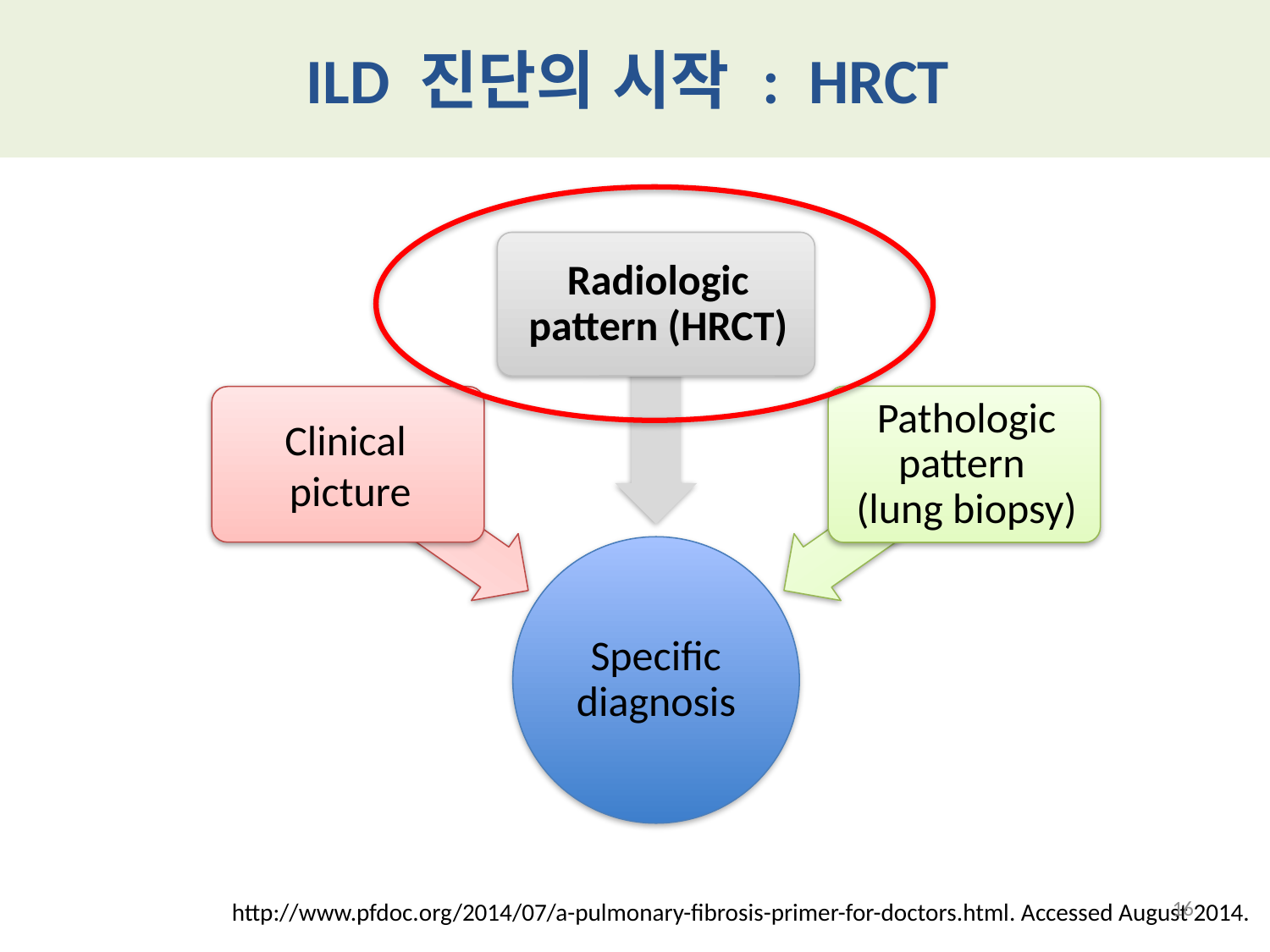

# ILD 진단의 시작 :  HRCT

Specific diagnosis
Clinical
picture
Radiologic pattern (HRCT)
Pathologic pattern
(lung biopsy)
16
http://www.pfdoc.org/2014/07/a-pulmonary-fibrosis-primer-for-doctors.html. Accessed August 2014.